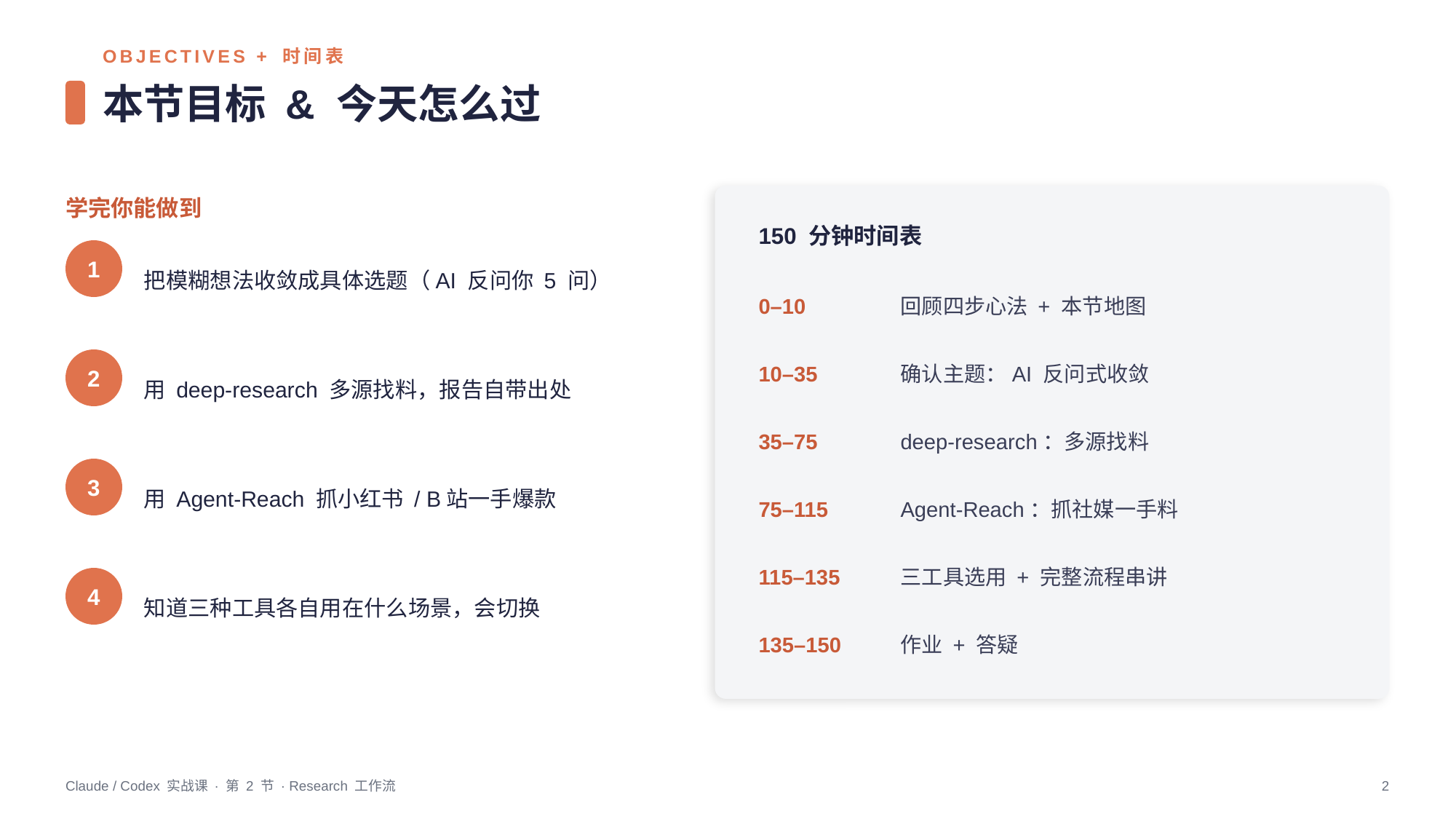

OBJECTIVES + 时间表
本节目标 & 今天怎么过

学完你能做到

150 分钟时间表
把模糊想法收敛成具体选题（AI 反问你 5 问）

1
0–10
回顾四步心法 + 本节地图
用 deep-research 多源找料，报告自带出处
10–35
确认主题：AI 反问式收敛

2
35–75
deep-research：多源找料
用 Agent-Reach 抓小红书 / B站一手爆款

3
75–115
Agent-Reach：抓社媒一手料
115–135
三工具选用 + 完整流程串讲
知道三种工具各自用在什么场景，会切换

4
135–150
作业 + 答疑
Claude / Codex 实战课 · 第 2 节 · Research 工作流
2